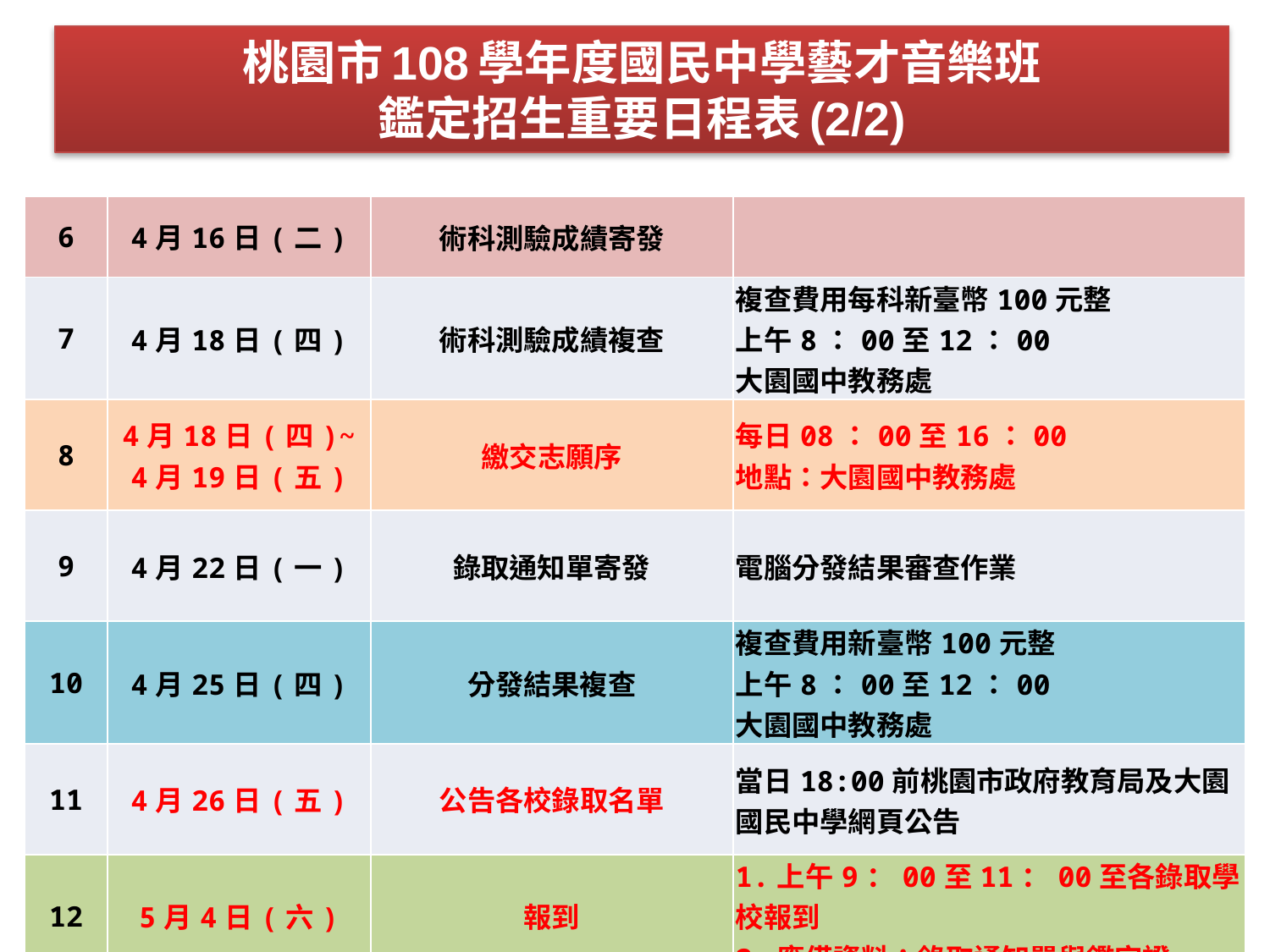

# 桃園市108學年度國民中學藝才音樂班 鑑定招生重要日程表(2/2)
| 6 | 4月16日(二) | 術科測驗成績寄發 |  |
| --- | --- | --- | --- |
| 7 | 4月18日(四) | 術科測驗成績複查 | 複查費用每科新臺幣100元整 上午8：00至12：00 大園國中教務處 |
| 8 | 4月18日(四)~ 4月19日(五) | 繳交志願序 | 每日08：00至16：00 地點：大園國中教務處 |
| 9 | 4月22日(一) | 錄取通知單寄發 | 電腦分發結果審查作業 |
| 10 | 4月25日(四) | 分發結果複查 | 複查費用新臺幣100元整 上午8：00至12：00 大園國中教務處 |
| 11 | 4月26日(五) | 公告各校錄取名單 | 當日18:00前桃園市政府教育局及大園國民中學網頁公告 |
| 12 | 5月4日(六) | 報到 | 1.上午9：00至11：00至各錄取學校報到 2.應備資料：錄取通知單與鑑定證 |